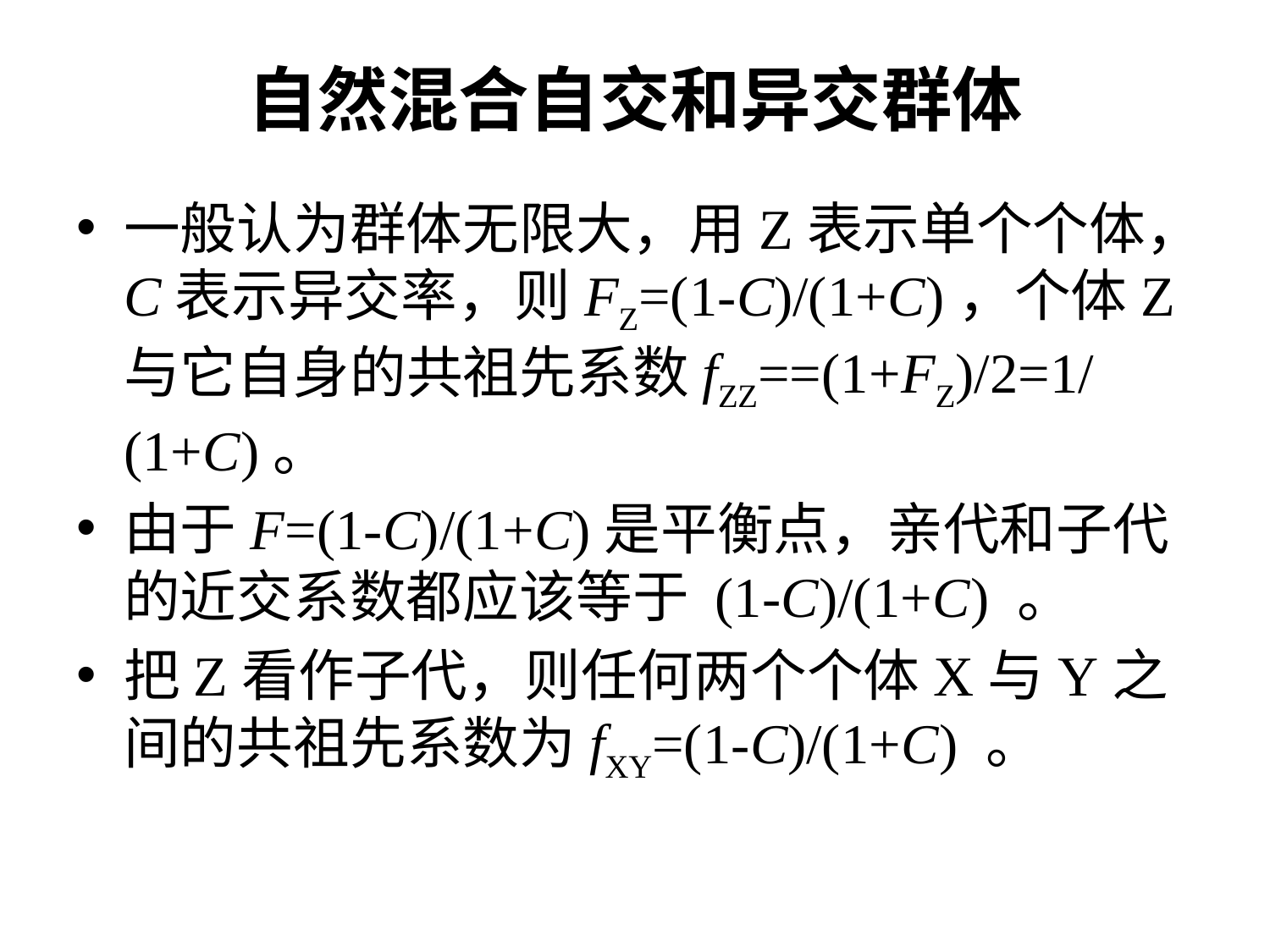

# 自然混合自交和异交群体
一般认为群体无限大，用Z表示单个个体，C表示异交率，则FZ=(1-C)/(1+C)，个体Z与它自身的共祖先系数fZZ==(1+FZ)/2=1/(1+C)。
由于F=(1-C)/(1+C)是平衡点，亲代和子代的近交系数都应该等于 (1-C)/(1+C) 。
把Z看作子代，则任何两个个体X与Y之间的共祖先系数为fXY=(1-C)/(1+C) 。